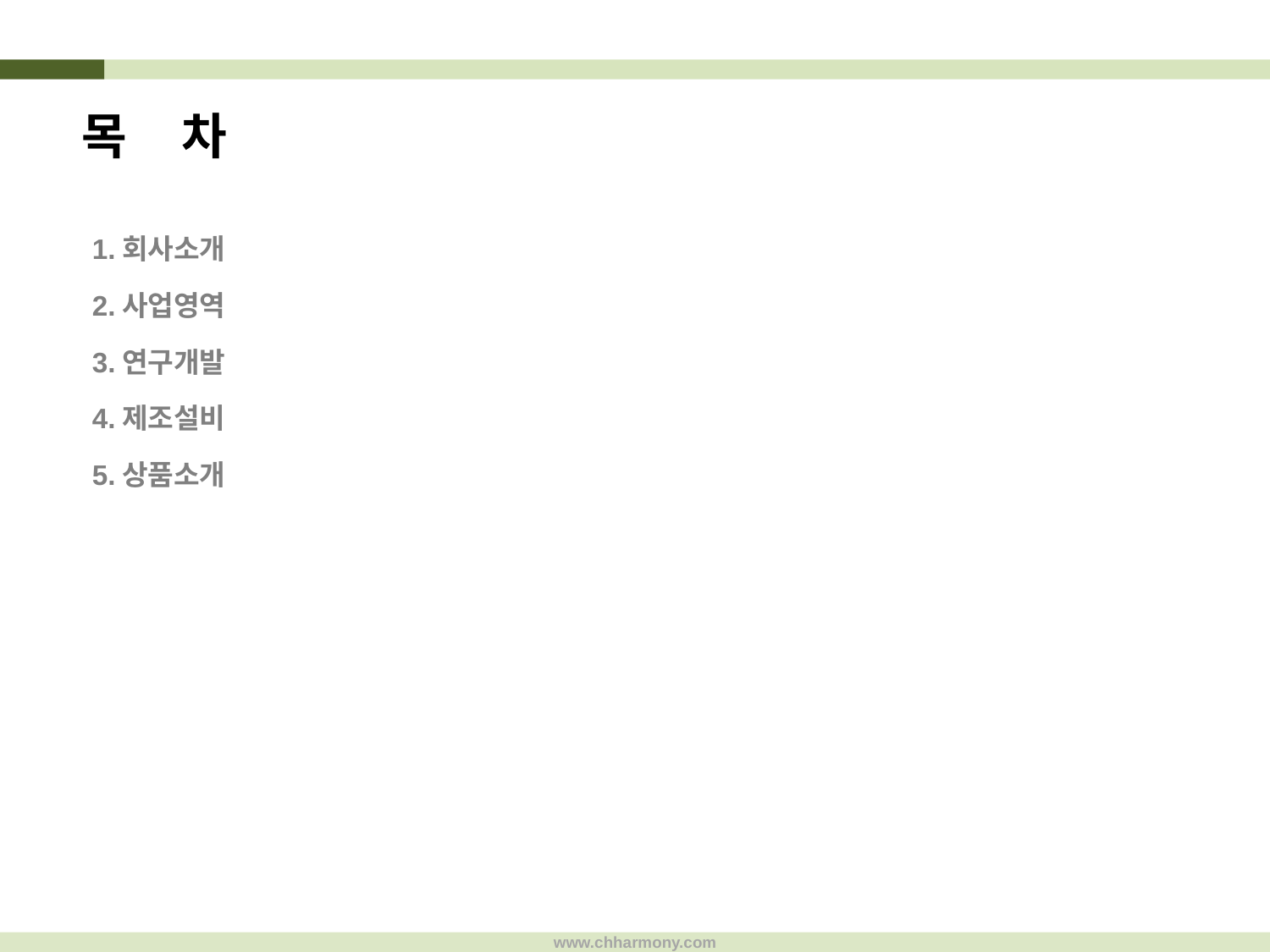

목    차

1.회사소개
2.사업영역
3.연구개발
4.제조설비
5.상품소개

www.chharmony.com